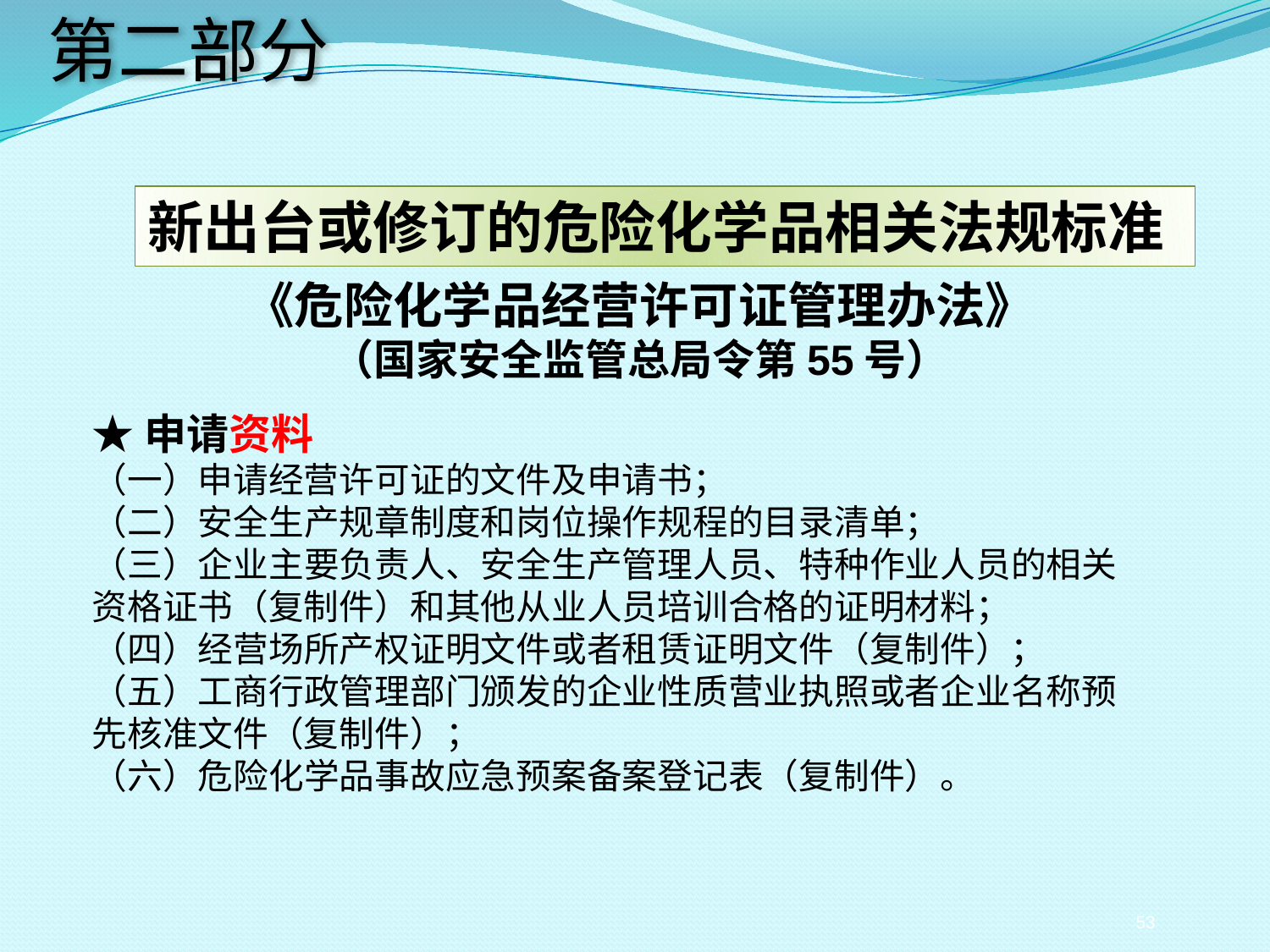

第二部分
新出台或修订的危险化学品相关法规标准
《危险化学品经营许可证管理办法》
（国家安全监管总局令第55号）
★申请资料
（一）申请经营许可证的文件及申请书；
（二）安全生产规章制度和岗位操作规程的目录清单；
（三）企业主要负责人、安全生产管理人员、特种作业人员的相关资格证书（复制件）和其他从业人员培训合格的证明材料；
（四）经营场所产权证明文件或者租赁证明文件（复制件）；
（五）工商行政管理部门颁发的企业性质营业执照或者企业名称预先核准文件（复制件）；
（六）危险化学品事故应急预案备案登记表（复制件）。

53